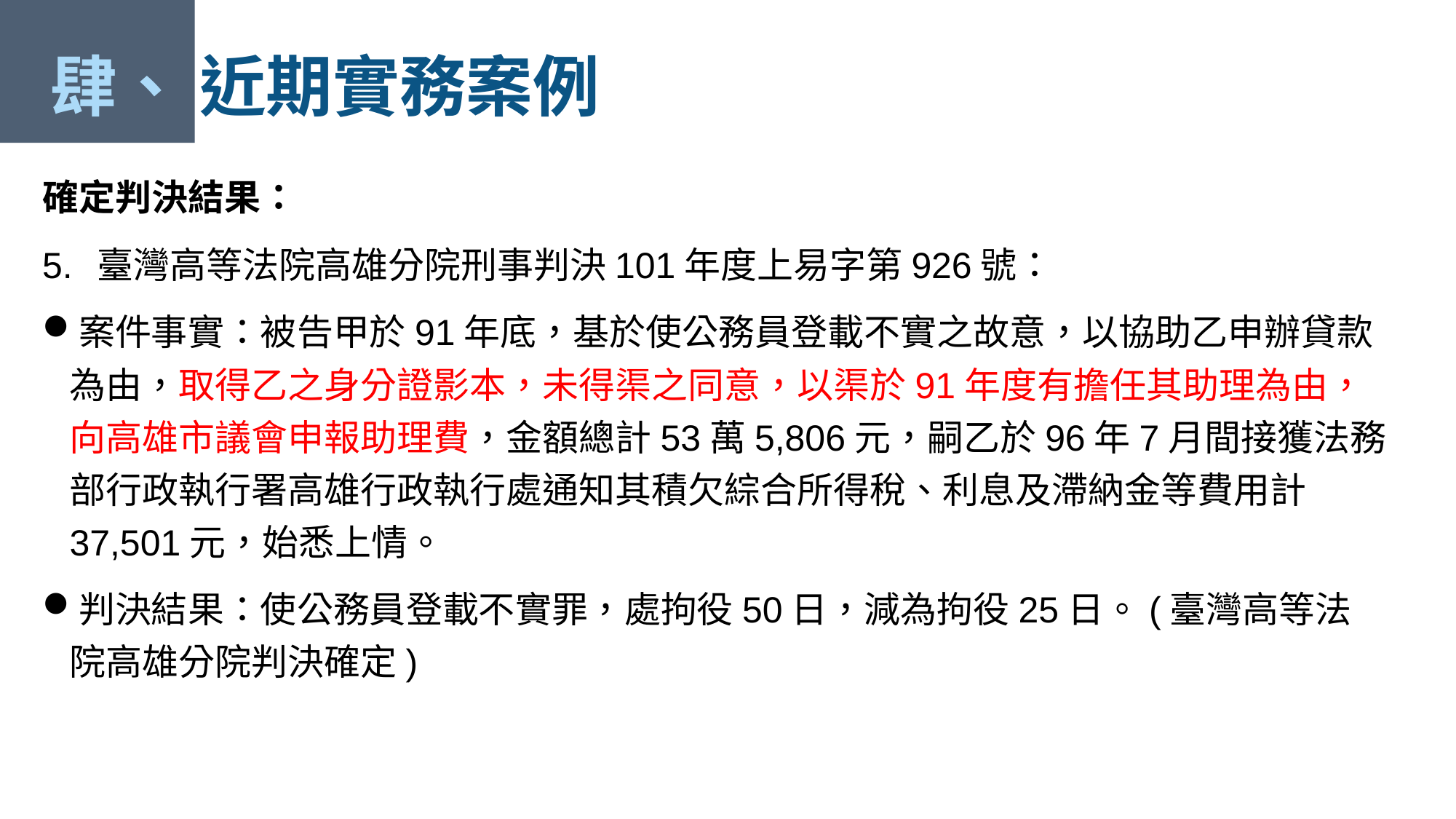

肆、 近期實務案例
確定判決結果：
臺灣高等法院高雄分院刑事判決101年度上易字第926號：
案件事實：被告甲於91年底，基於使公務員登載不實之故意，以協助乙申辦貸款為由，取得乙之身分證影本，未得渠之同意，以渠於91年度有擔任其助理為由，向高雄市議會申報助理費，金額總計53萬5,806元，嗣乙於96年7月間接獲法務部行政執行署高雄行政執行處通知其積欠綜合所得稅、利息及滯納金等費用計37,501元，始悉上情。
判決結果：使公務員登載不實罪，處拘役50日，減為拘役25日。(臺灣高等法院高雄分院判決確定)